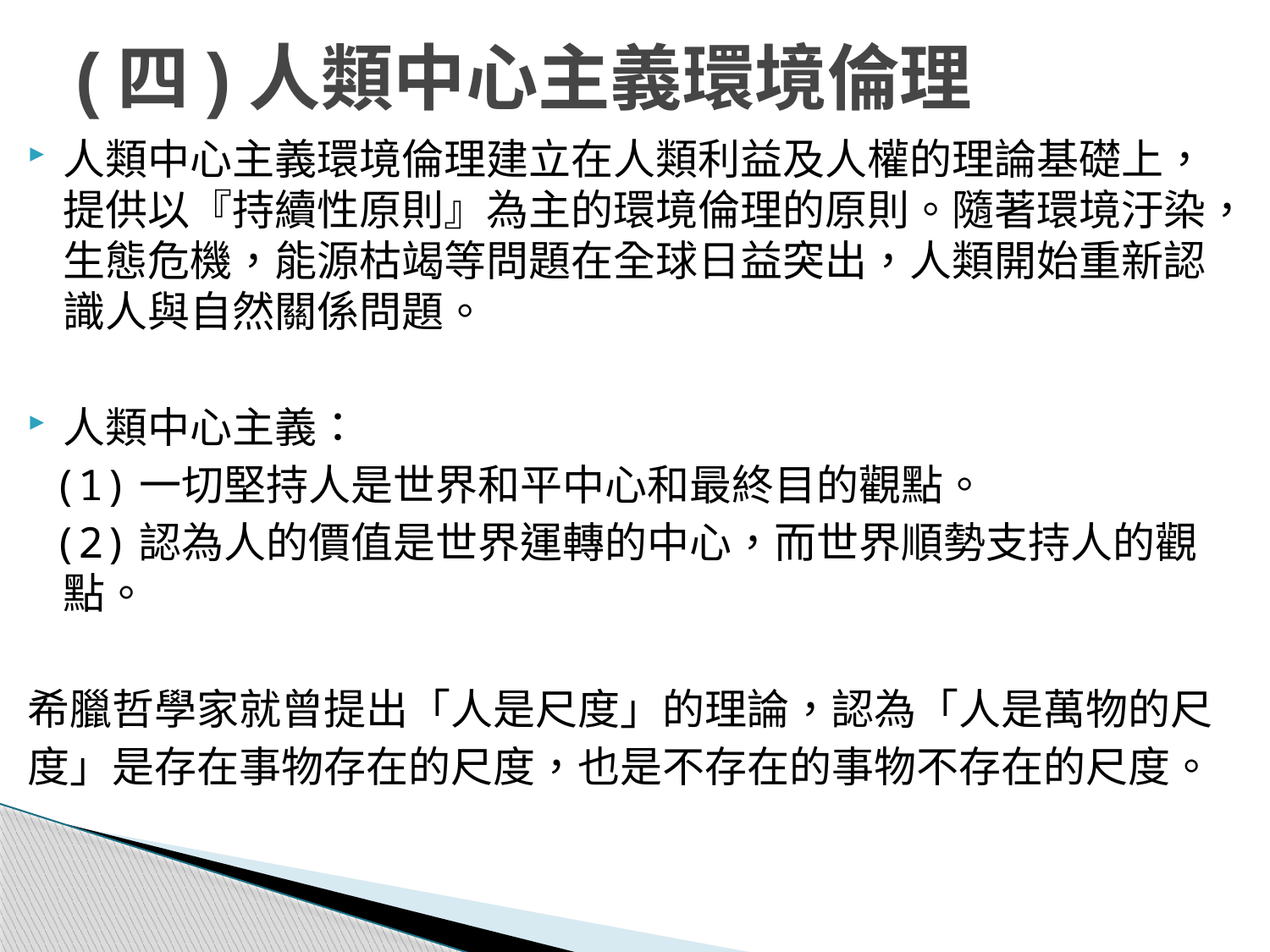

# (四)人類中心主義環境倫理
人類中心主義環境倫理建立在人類利益及人權的理論基礎上，提供以『持續性原則』為主的環境倫理的原則。隨著環境汙染，生態危機，能源枯竭等問題在全球日益突出，人類開始重新認識人與自然關係問題。

人類中心主義：
 (1)一切堅持人是世界和平中心和最終目的觀點。
 (2)認為人的價值是世界運轉的中心，而世界順勢支持人的觀點。

希臘哲學家就曾提出「人是尺度」的理論，認為「人是萬物的尺
度」是存在事物存在的尺度，也是不存在的事物不存在的尺度。